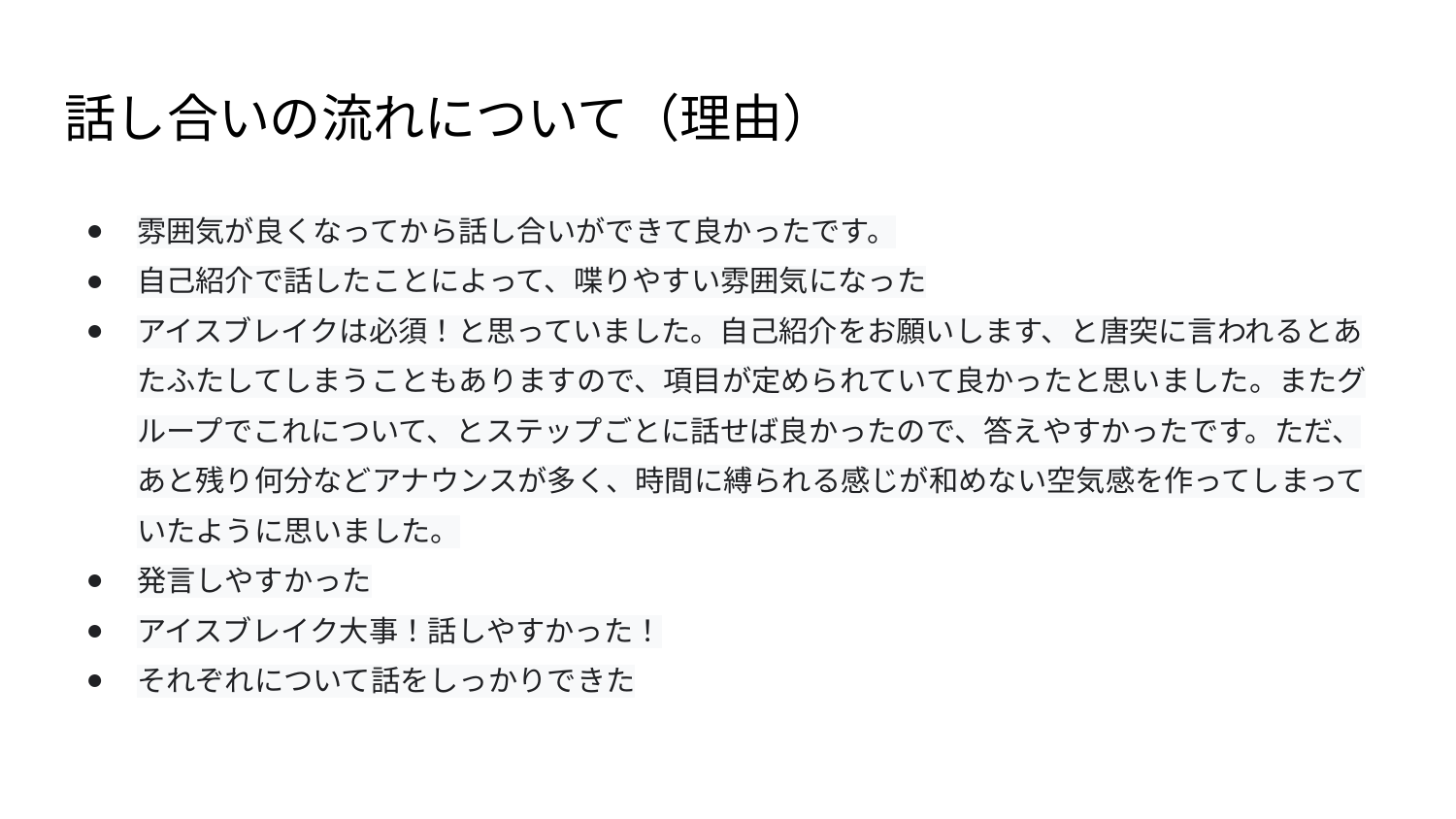

# 話し合いの流れについて（理由）
雰囲気が良くなってから話し合いができて良かったです。
自己紹介で話したことによって、喋りやすい雰囲気になった
アイスブレイクは必須！と思っていました。自己紹介をお願いします、と唐突に言われるとあたふたしてしまうこともありますので、項目が定められていて良かったと思いました。またグループでこれについて、とステップごとに話せば良かったので、答えやすかったです。ただ、あと残り何分などアナウンスが多く、時間に縛られる感じが和めない空気感を作ってしまっていたように思いました。
発言しやすかった
アイスブレイク大事！話しやすかった！
それぞれについて話をしっかりできた